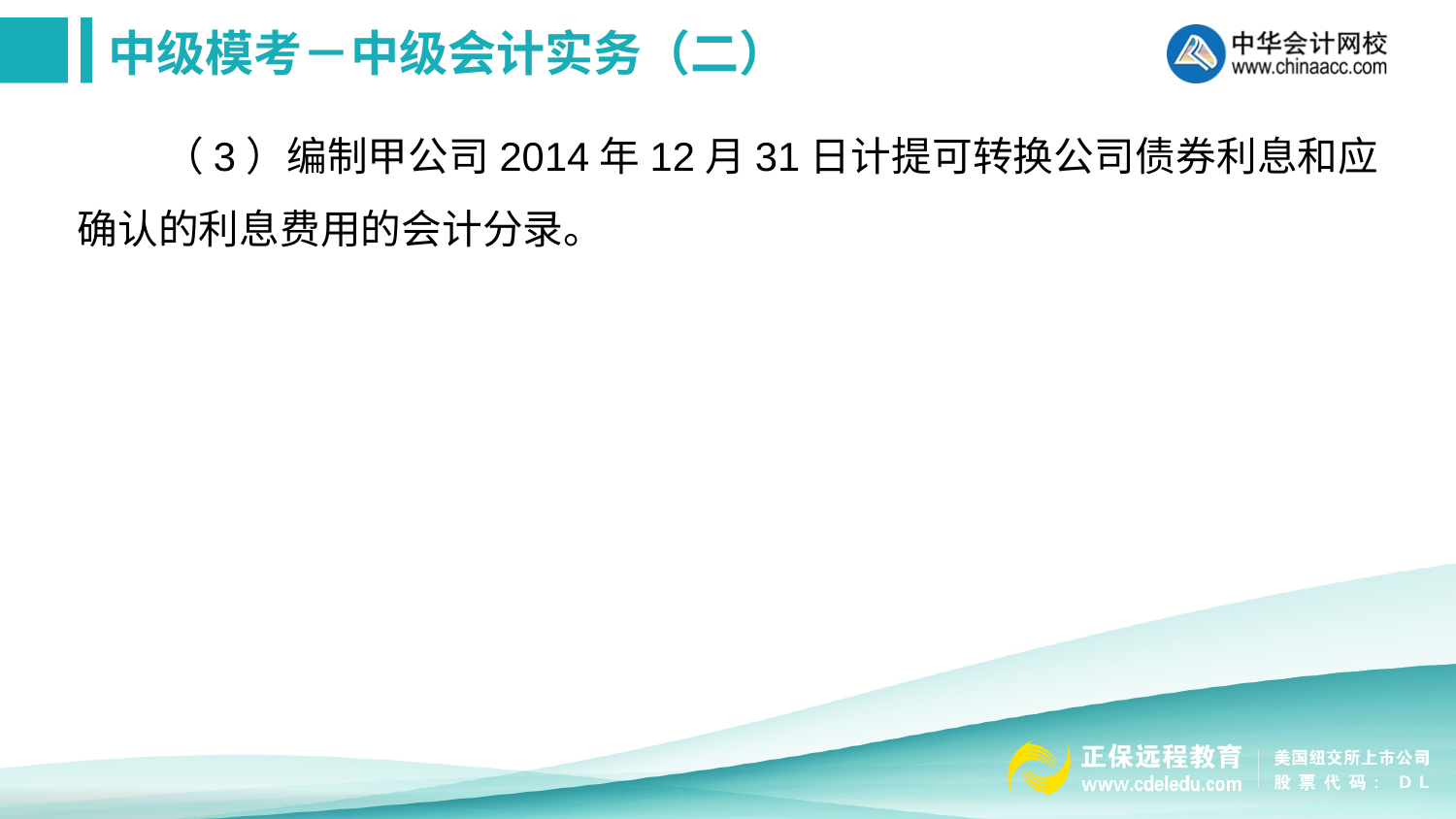

（3）编制甲公司2014年12月31日计提可转换公司债券利息和应确认的利息费用的会计分录。